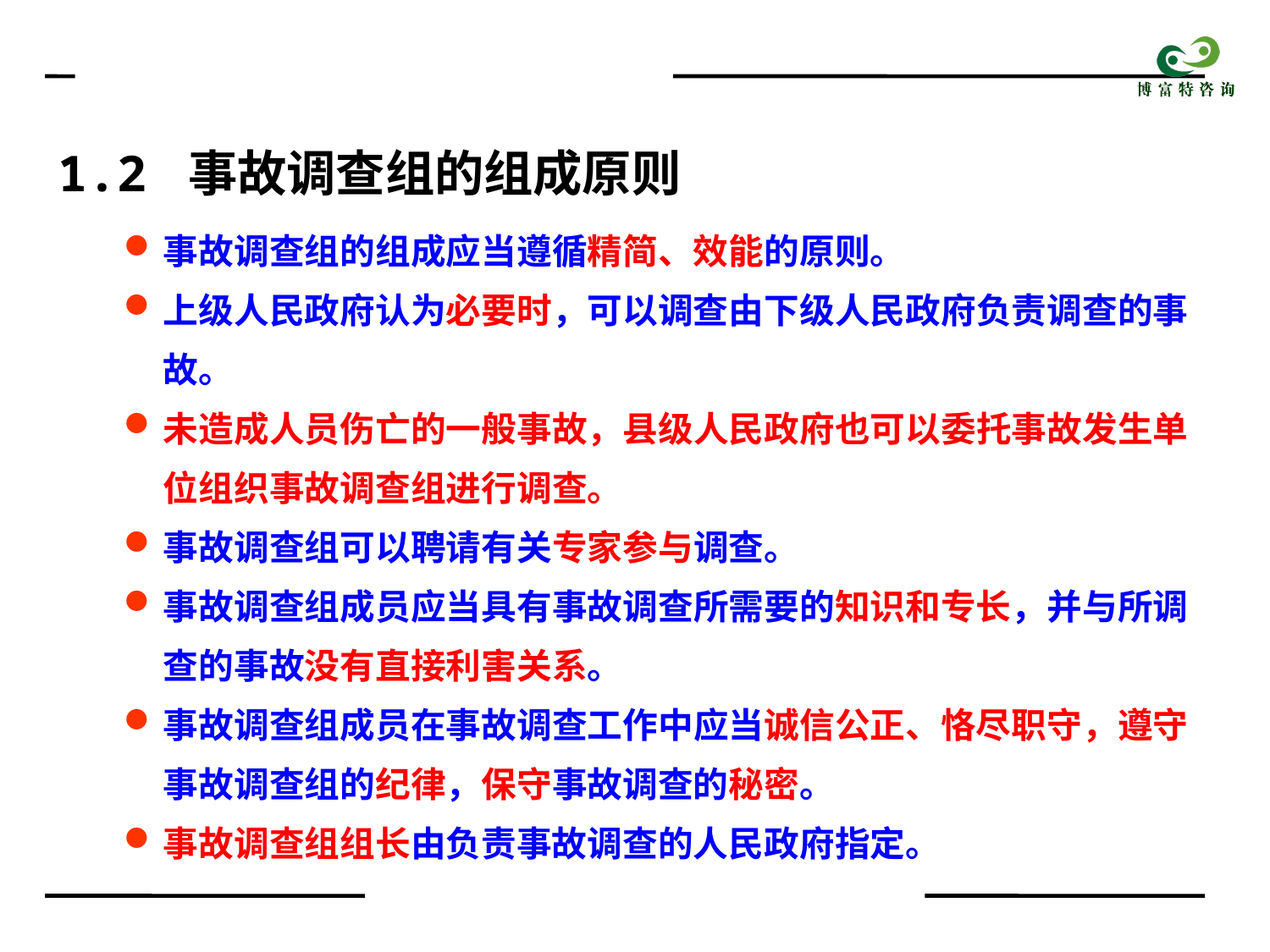

1.2 事故调查组的组成原则
事故调查组的组成应当遵循精简、效能的原则。
上级人民政府认为必要时，可以调查由下级人民政府负责调查的事故。
未造成人员伤亡的一般事故，县级人民政府也可以委托事故发生单位组织事故调查组进行调查。
事故调查组可以聘请有关专家参与调查。
事故调查组成员应当具有事故调查所需要的知识和专长，并与所调查的事故没有直接利害关系。
事故调查组成员在事故调查工作中应当诚信公正、恪尽职守，遵守事故调查组的纪律，保守事故调查的秘密。
事故调查组组长由负责事故调查的人民政府指定。